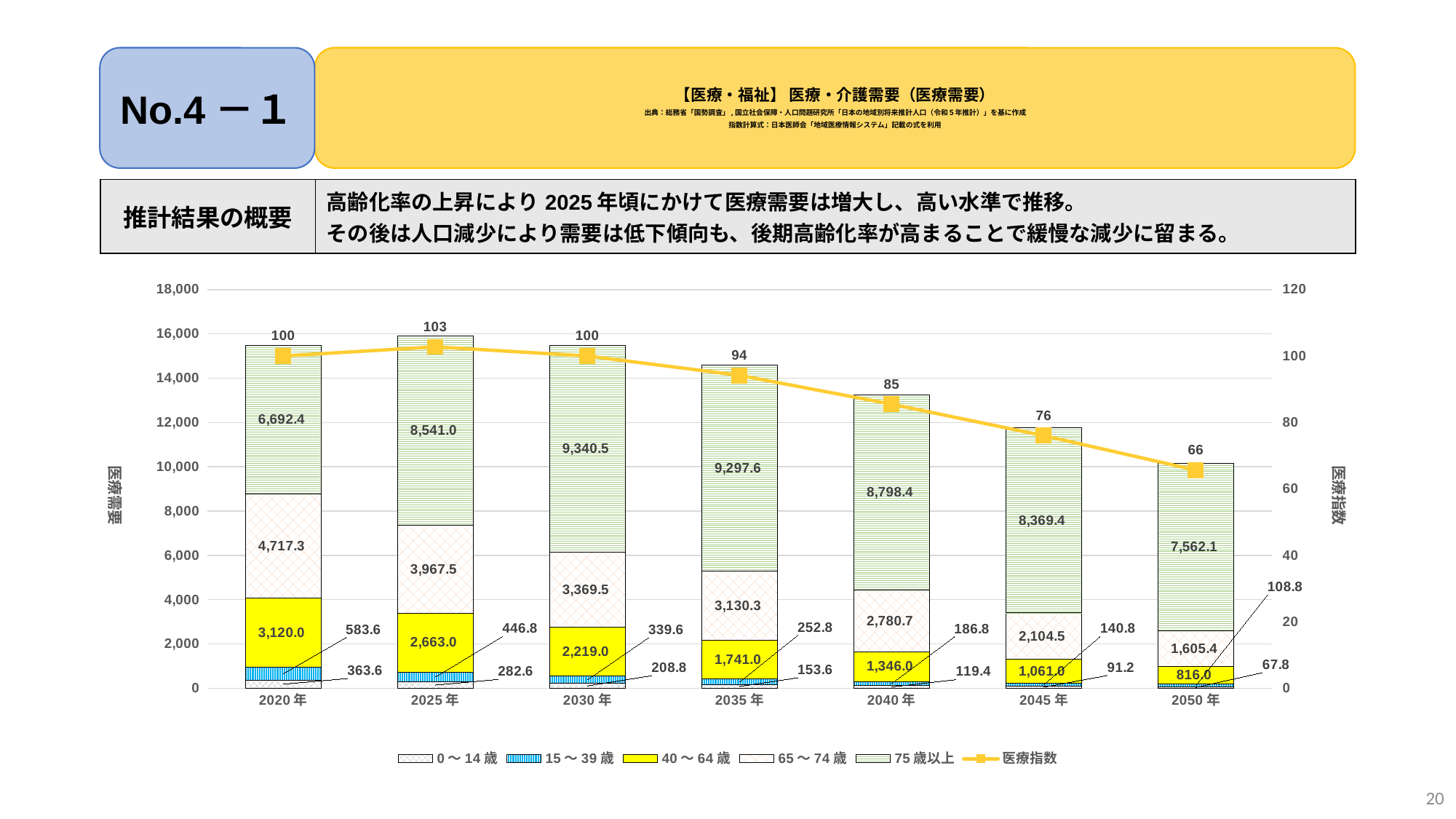

No.4－１
# 【医療・福祉】 医療・介護需要（医療需要） 出典：総務省「国勢調査」,国立社会保障・人口問題研究所「日本の地域別将来推計人口（令和５年推計）」を基に作成 指数計算式：日本医師会「地域医療情報システム」記載の式を利用
| 推計結果の概要 | 高齢化率の上昇により2025年頃にかけて医療需要は増大し、高い水準で推移。 その後は人口減少により需要は低下傾向も、後期高齢化率が高まることで緩慢な減少に留まる。 |
| --- | --- |

### Chart

| Category | 0～14歳 | 15～39歳 | 40～64歳 | 65～74歳 | 75歳以上 | 医療指数 |
|---|---|---|---|---|---|---|
| 2020年 | 363.59999999999997 | 583.6 | 3120.0 | 4717.299999999999 | 6692.4 | 100.0 |
| 2025年 | 282.59999999999997 | 446.8 | 2663.0 | 3967.4999999999995 | 8541.0 | 102.73956670909548 |
| 2030年 | 208.79999999999998 | 339.6 | 2219.0 | 3369.4999999999995 | 9340.5 | 100.00323062111922 |
| 2035年 | 153.6 | 252.8 | 1741.0 | 3130.2999999999997 | 9297.6 | 94.17454399782902 |
| 2040年 | 119.39999999999999 | 186.8 | 1346.0 | 2780.7 | 8798.4 | 85.49063442937539 |
| 2045年 | 91.2 | 140.8 | 1061.0 | 2104.5 | 8369.4 | 76.02879129541445 |
| 2050年 | 67.8 | 108.80000000000001 | 816.0 | 1605.3999999999999 | 7562.099999999999 | 65.64686726670068 |
20